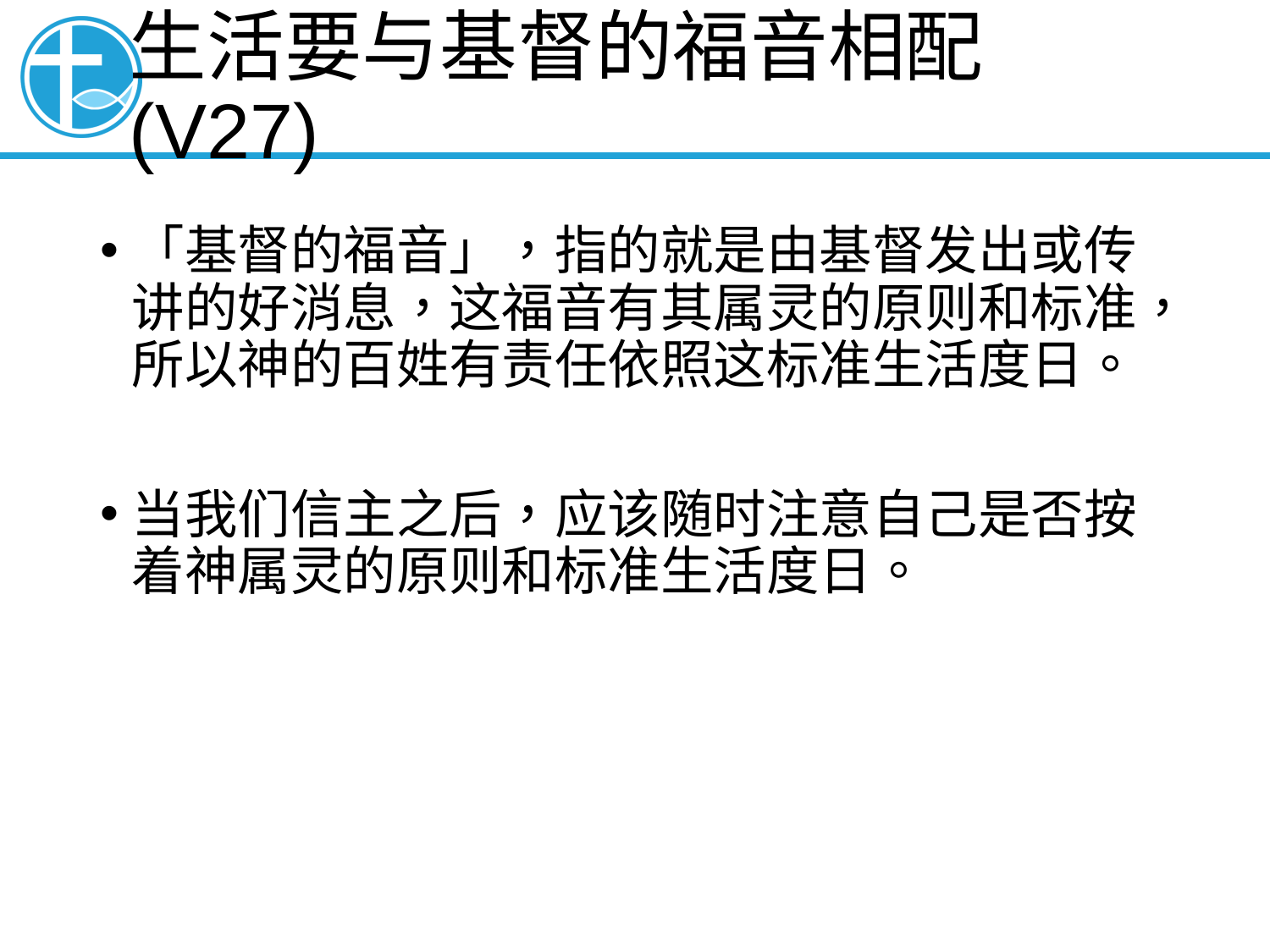

# 生活要与基督的福音相配 (V27)
「基督的福音」，指的就是由基督发出或传讲的好消息，这福音有其属灵的原则和标准，所以神的百姓有责任依照这标准生活度日。

当我们信主之后，应该随时注意自己是否按着神属灵的原则和标准生活度日。